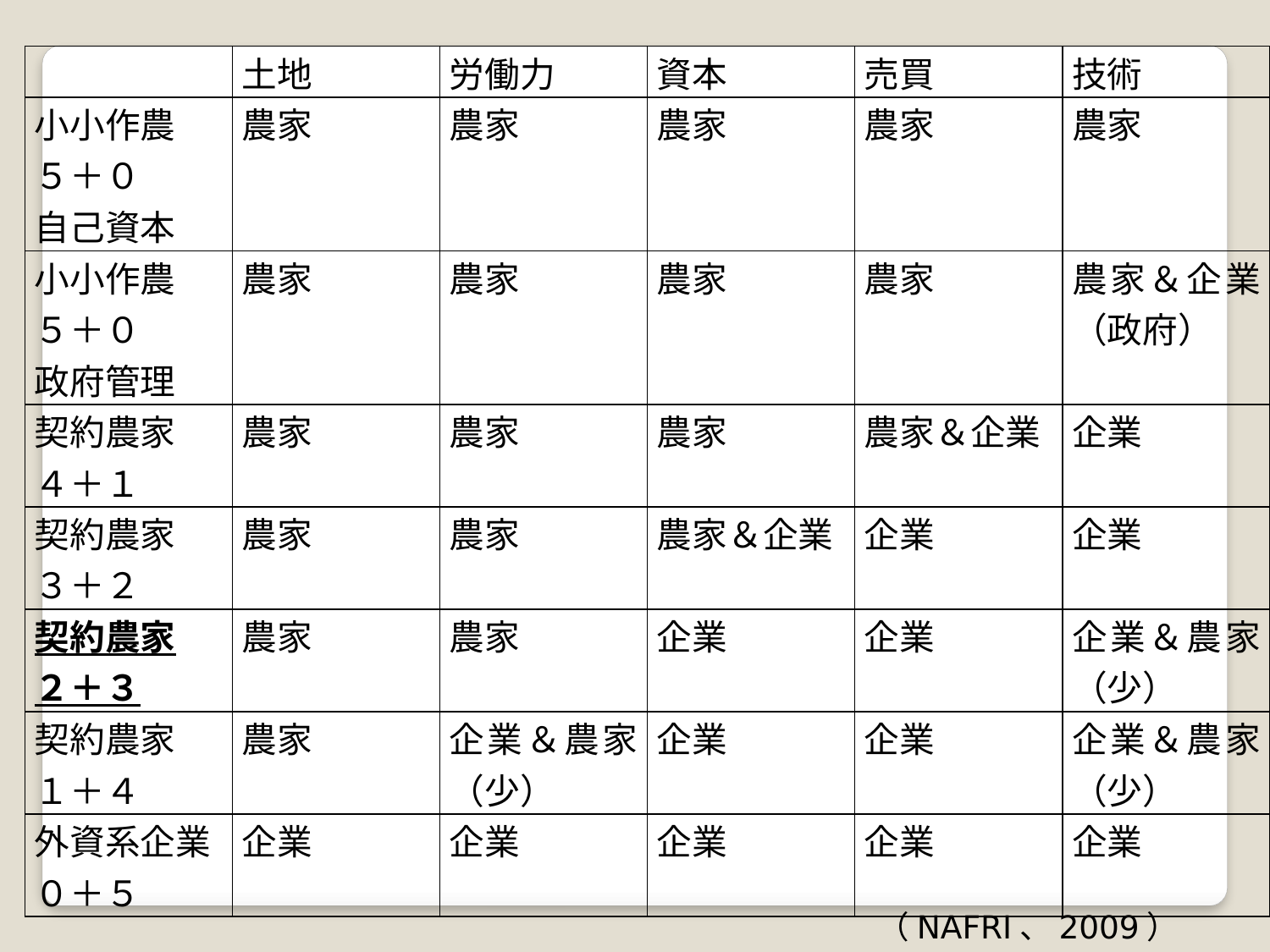

|  | 土地 | 労働力 | 資本 | 売買 | 技術 |
| --- | --- | --- | --- | --- | --- |
| 小小作農 ５＋０ 自己資本 | 農家 | 農家 | 農家 | 農家 | 農家 |
| 小小作農 ５＋０ 政府管理 | 農家 | 農家 | 農家 | 農家 | 農家＆企業（政府） |
| 契約農家 ４＋１ | 農家 | 農家 | 農家 | 農家＆企業 | 企業 |
| 契約農家 ３＋２ | 農家 | 農家 | 農家＆企業 | 企業 | 企業 |
| 契約農家 ２＋３ | 農家 | 農家 | 企業 | 企業 | 企業＆農家（少） |
| 契約農家 １＋４ | 農家 | 企業＆農家（少） | 企業 | 企業 | 企業＆農家（少） |
| 外資系企業 ０＋５ | 企業 | 企業 | 企業 | 企業 | 企業 |
（NAFRI、2009）